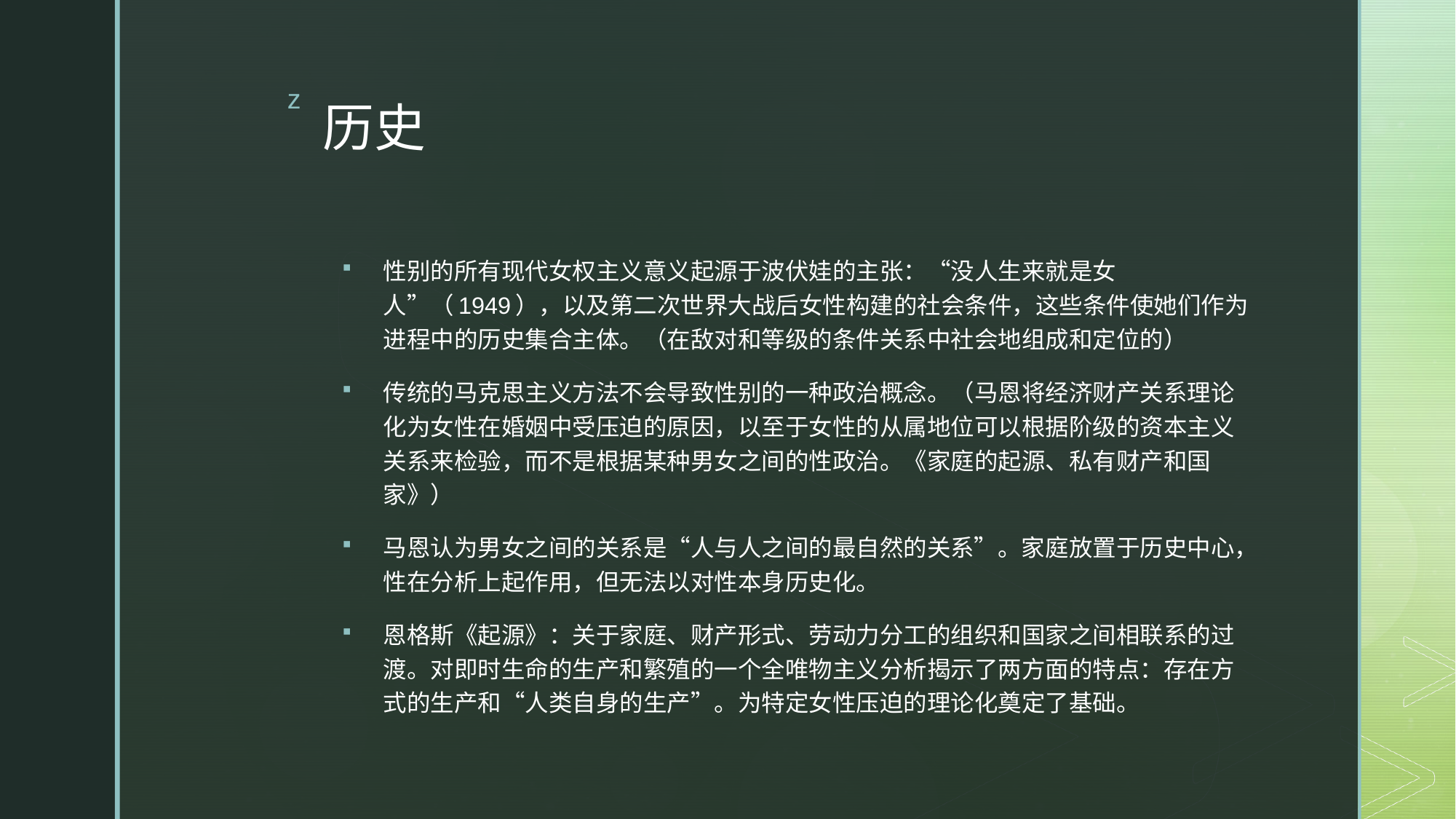

# 历史
性别的所有现代女权主义意义起源于波伏娃的主张：“没人生来就是女人”（1949），以及第二次世界大战后女性构建的社会条件，这些条件使她们作为进程中的历史集合主体。（在敌对和等级的条件关系中社会地组成和定位的）
传统的马克思主义方法不会导致性别的一种政治概念。（马恩将经济财产关系理论化为女性在婚姻中受压迫的原因，以至于女性的从属地位可以根据阶级的资本主义关系来检验，而不是根据某种男女之间的性政治。《家庭的起源、私有财产和国家》）
马恩认为男女之间的关系是“人与人之间的最自然的关系”。家庭放置于历史中心，性在分析上起作用，但无法以对性本身历史化。
恩格斯《起源》：关于家庭、财产形式、劳动力分工的组织和国家之间相联系的过渡。对即时生命的生产和繁殖的一个全唯物主义分析揭示了两方面的特点：存在方式的生产和“人类自身的生产”。为特定女性压迫的理论化奠定了基础。